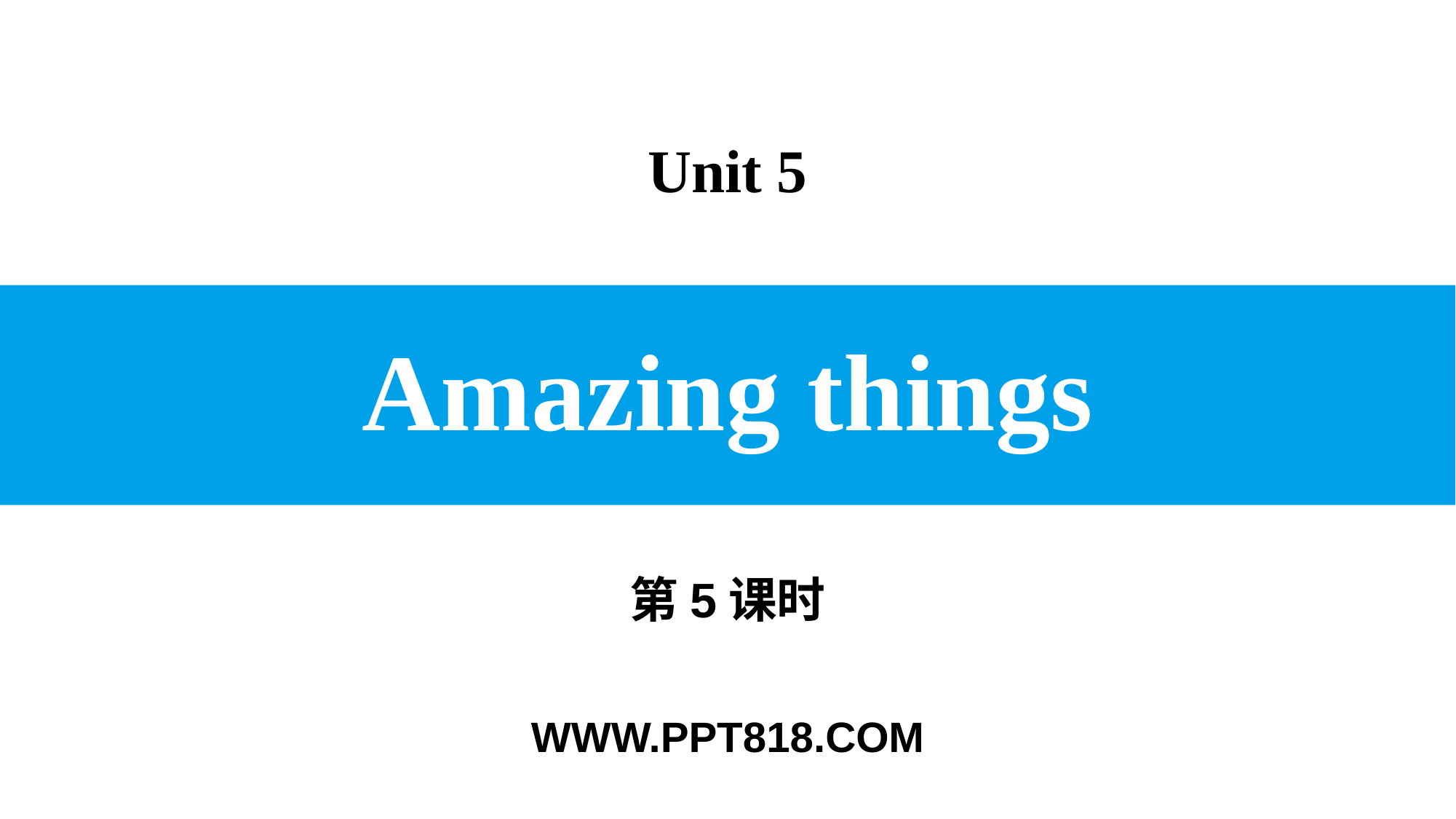

Unit 5
# Amazing things
第5课时
WWW.PPT818.COM